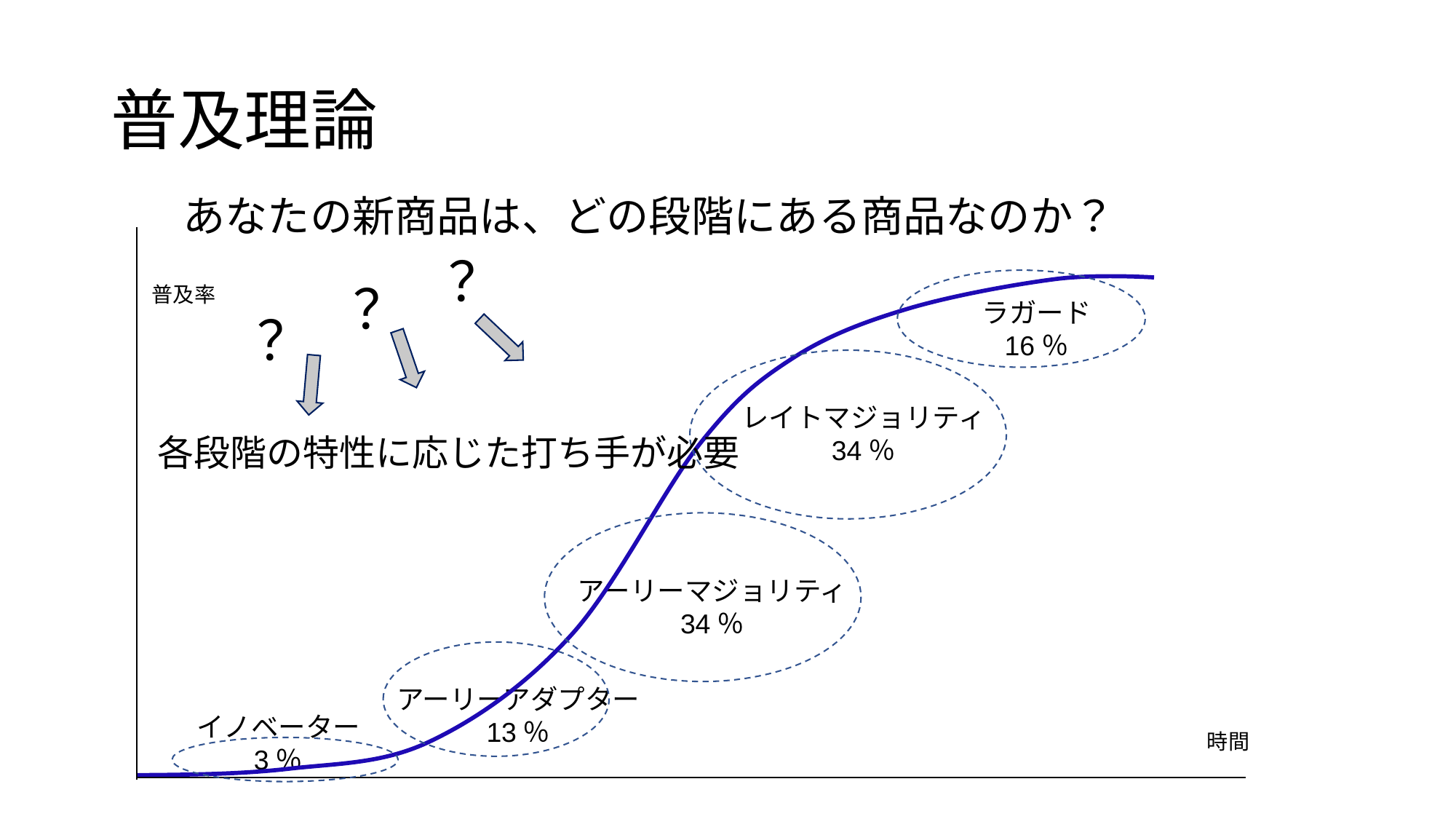

# 普及理論
あなたの新商品は、どの段階にある商品なのか？
？
？

普及率
ラガード
16％
？

レイトマジョリティ
34％
各段階の特性に応じた打ち手が必要

アーリーマジョリティ
34％

アーリーアダプター
13％
イノベーター
3％
時間